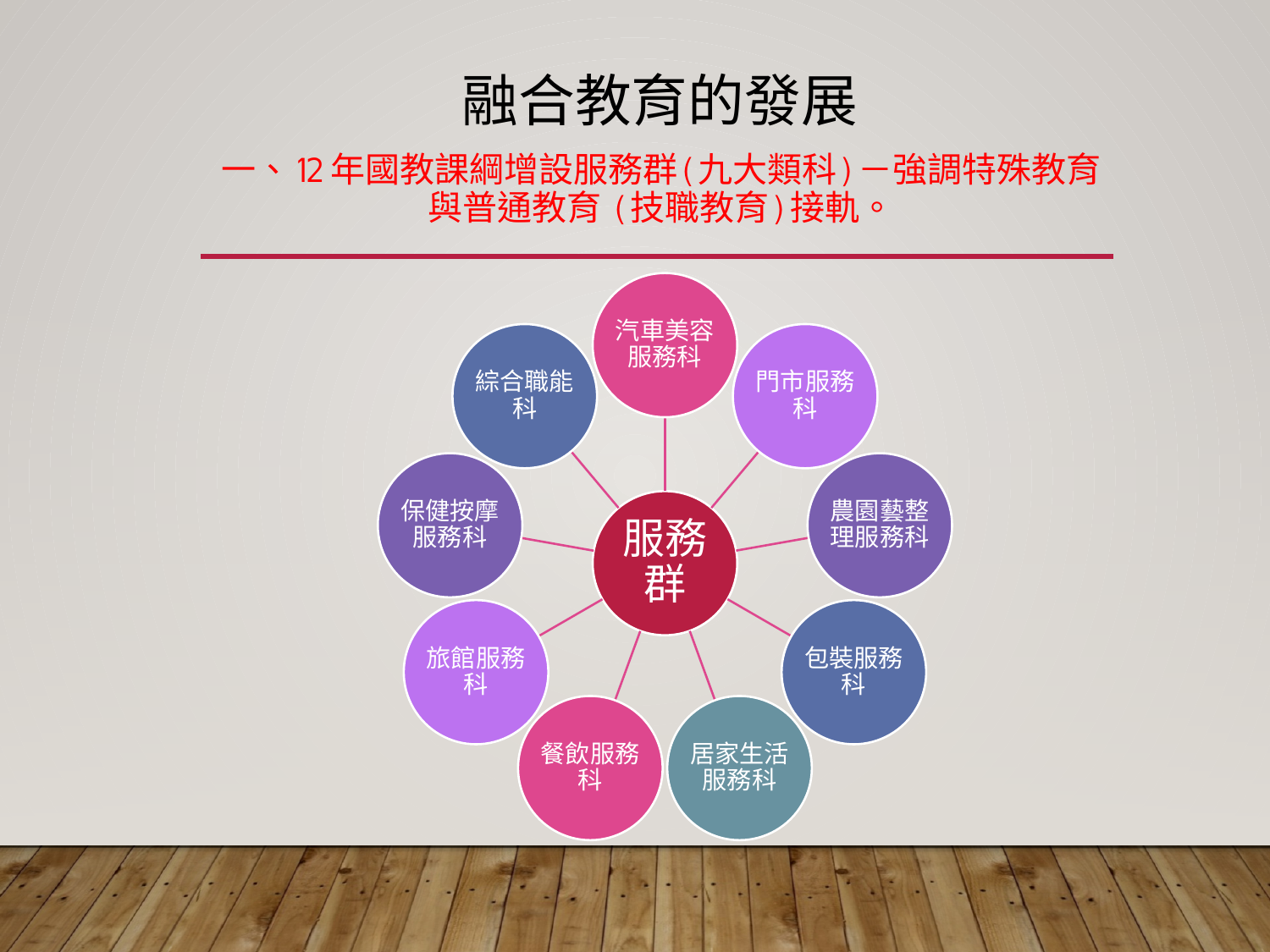

融合教育的發展
# 一、12年國教課綱增設服務群(九大類科)－強調特殊教育與普通教育 (技職教育)接軌。

服務群

汽車美容服務科

門市服務科

農園藝整理服務科

包裝服務科

居家生活服務科

餐飲服務科

旅館服務科

保健按摩服務科

綜合職能科